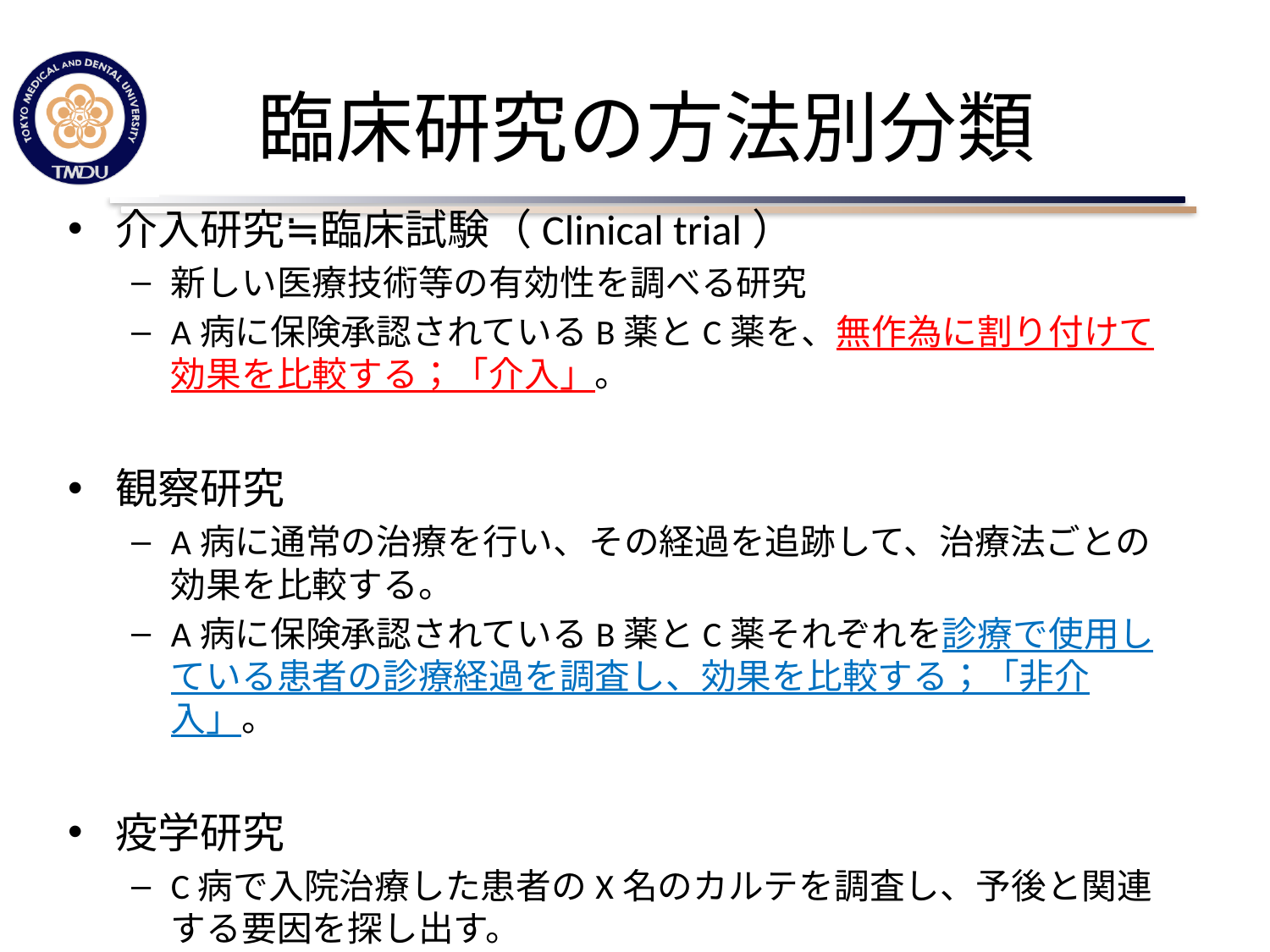

# 臨床研究の方法別分類
介入研究≒臨床試験（Clinical trial）
新しい医療技術等の有効性を調べる研究
A病に保険承認されているB薬とC薬を、無作為に割り付けて効果を比較する；「介入」。

観察研究
A病に通常の治療を行い、その経過を追跡して、治療法ごとの効果を比較する。
A病に保険承認されているB薬とC薬それぞれを診療で使用している患者の診療経過を調査し、効果を比較する；「非介入」。

疫学研究
C病で入院治療した患者のX名のカルテを調査し、予後と関連する要因を探し出す。